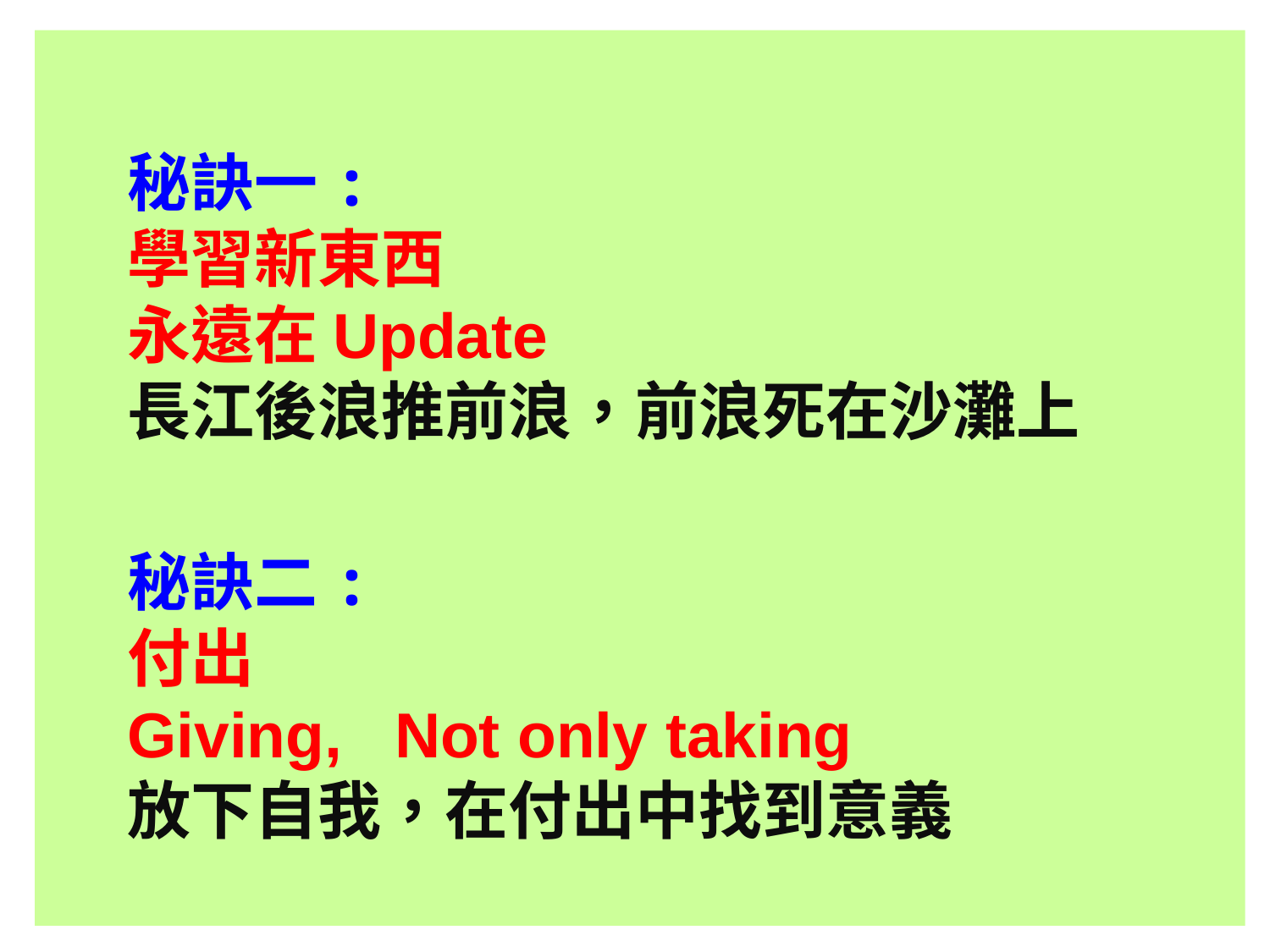

秘訣一:
學習新東西
永遠在Update
長江後浪推前浪，前浪死在沙灘上

秘訣二:
付出
Giving,   Not only taking
放下自我，在付出中找到意義